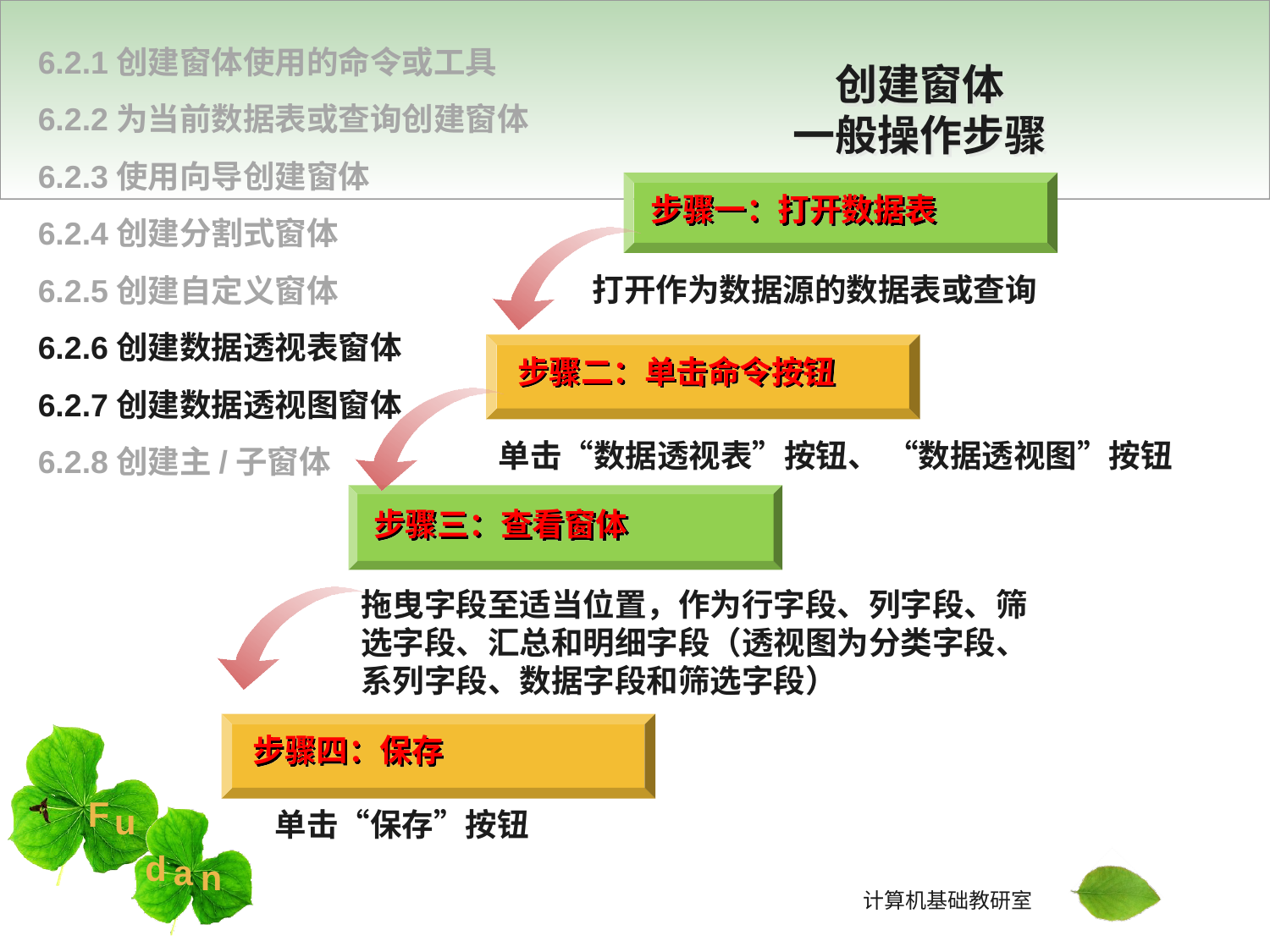

6.2.1创建窗体使用的命令或工具
6.2.2为当前数据表或查询创建窗体
6.2.3使用向导创建窗体
6.2.4创建分割式窗体
6.2.5创建自定义窗体
6.2.6创建数据透视表窗体
6.2.7创建数据透视图窗体
6.2.8创建主/子窗体

# 创建窗体 一般操作步骤

步骤一：打开数据表

打开作为数据源的数据表或查询

步骤二：单击命令按钮

单击“数据透视表”按钮、 “数据透视图”按钮

步骤三：查看窗体
拖曳字段至适当位置，作为行字段、列字段、筛选字段、汇总和明细字段（透视图为分类字段、系列字段、数据字段和筛选字段）

步骤四：保存
单击“保存”按钮